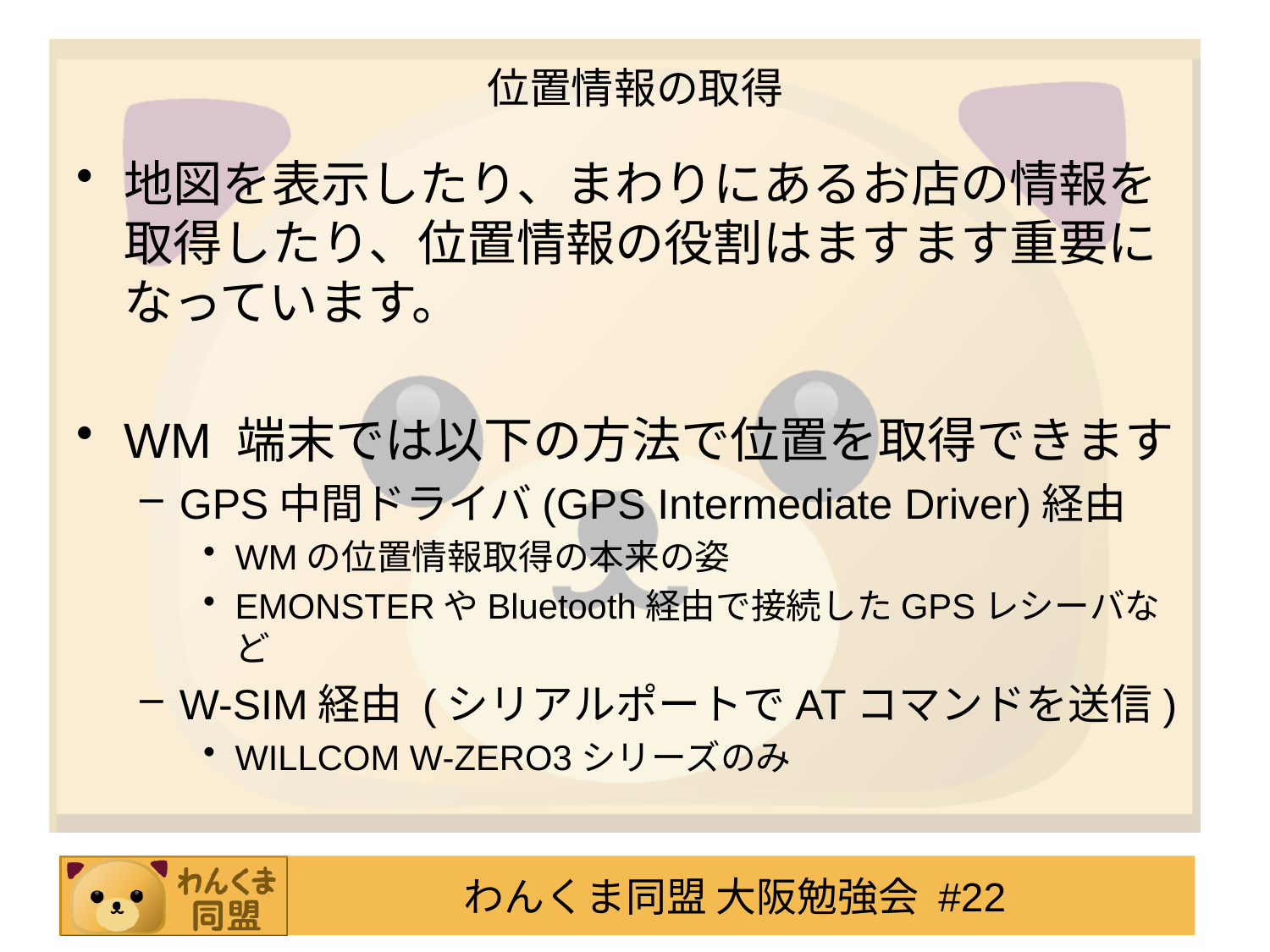

# 位置情報の取得
地図を表示したり、まわりにあるお店の情報を取得したり、位置情報の役割はますます重要になっています。

WM 端末では以下の方法で位置を取得できます
GPS中間ドライバ(GPS Intermediate Driver)経由
WMの位置情報取得の本来の姿
EMONSTERやBluetooth経由で接続したGPSレシーバなど
W-SIM経由 (シリアルポートでATコマンドを送信)
WILLCOM W-ZERO3シリーズのみ